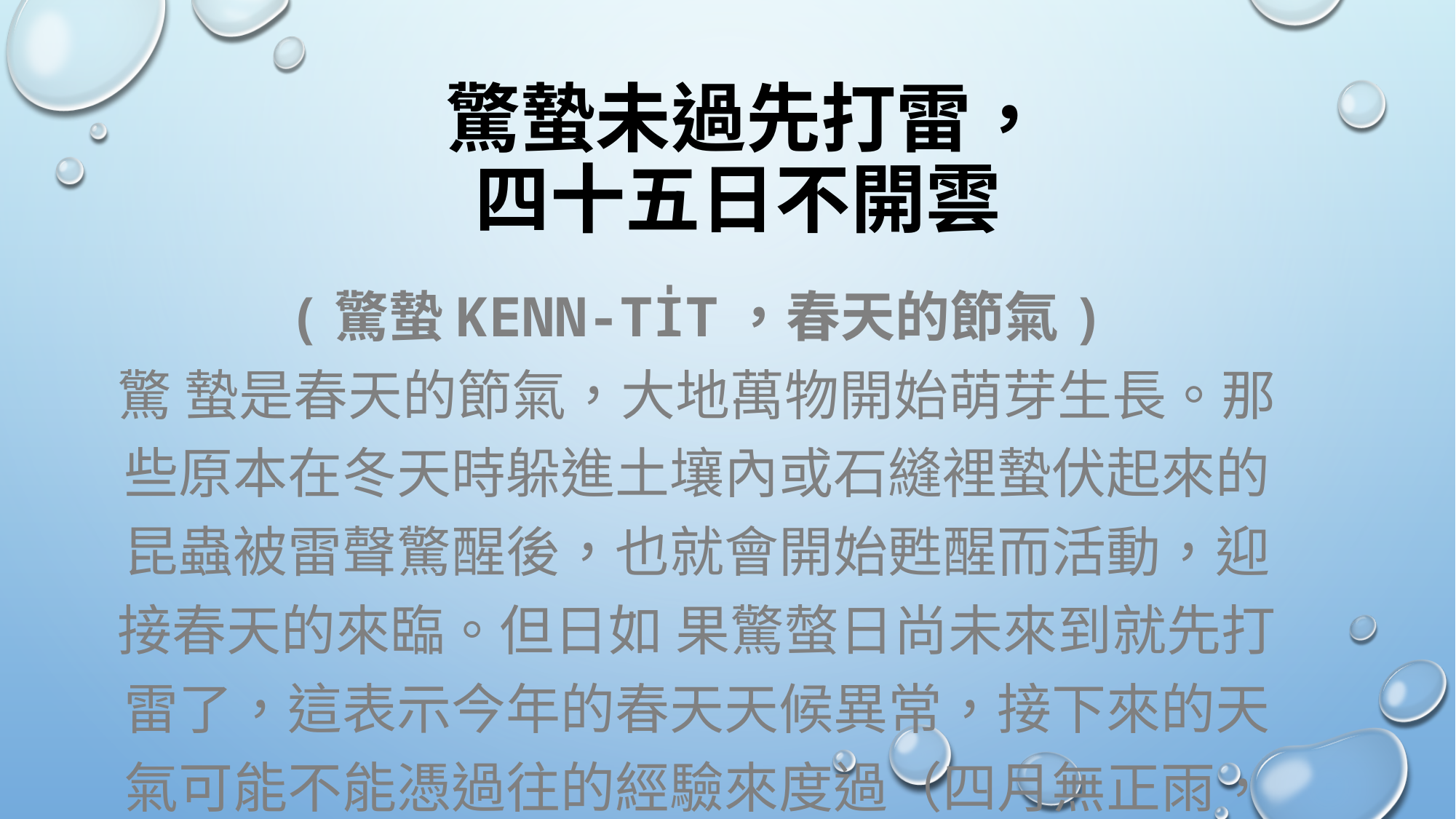

# 驚蟄未過先打雷， 四十五日不開雲
(驚蟄Kenn-ti̍t，春天的節氣)
驚 蟄是春天的節氣，大地萬物開始萌芽生長。那些原本在冬天時躲進土壤內或石縫裡蟄伏起來的昆蟲被雷聲驚醒後，也就會開始甦醒而活動，迎接春天的來臨。但日如 果驚螫日尚未來到就先打雷了，這表示今年的春天天候異常，接下來的天氣可能不能憑過往的經驗來度過（四月無正雨，五月無澹土），有可能是陰雨綿綿連月不開了。